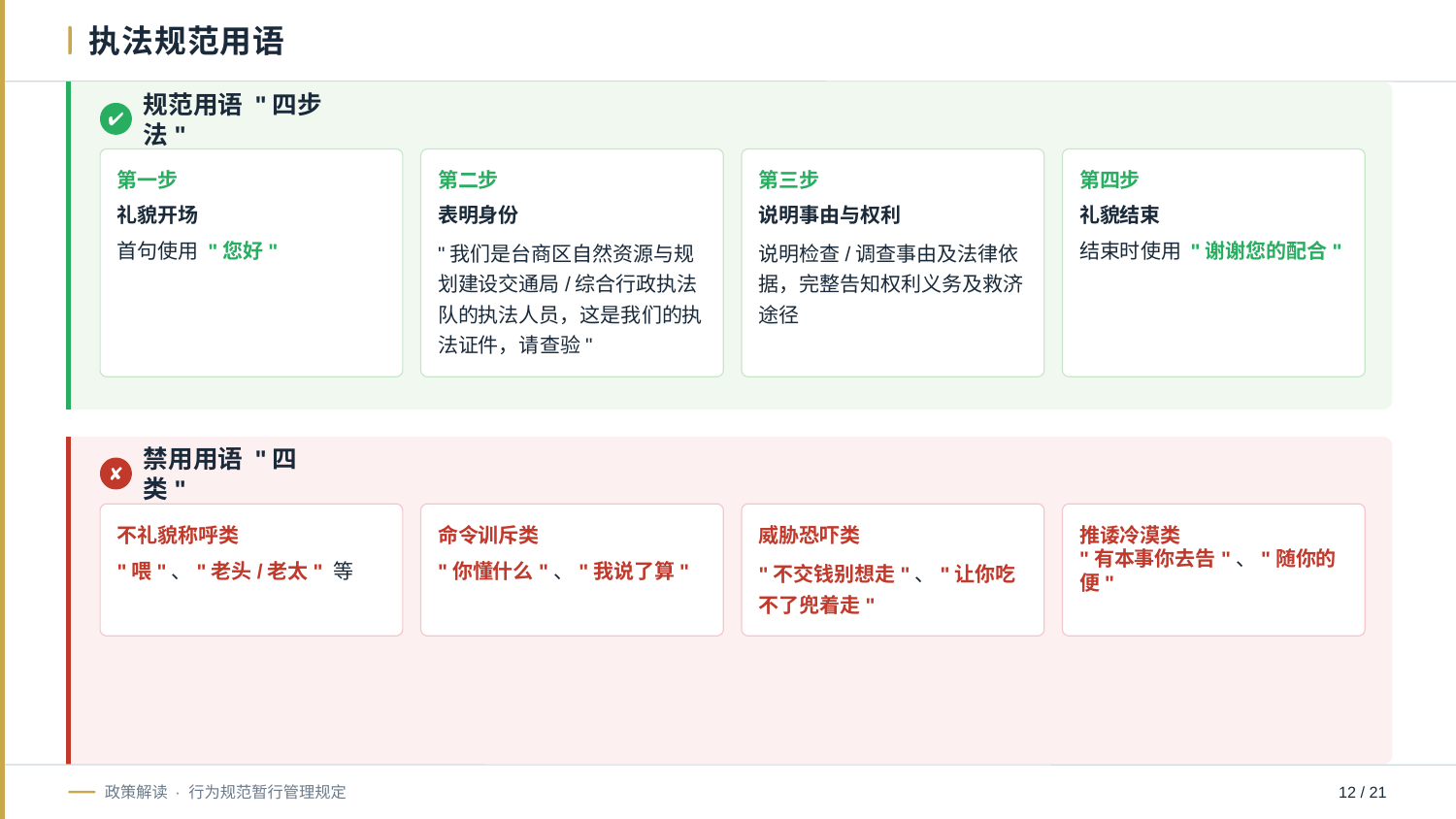

执法规范用语

规范用语 "四步法"
✔

第一步
第二步
第三步
第四步
礼貌开场
表明身份
说明事由与权利
礼貌结束
首句使用 "您好"
"我们是台商区自然资源与规划建设交通局/综合行政执法队的执法人员，这是我们的执法证件，请查验"
说明检查/调查事由及法律依据，完整告知权利义务及救济途径
结束时使用 "谢谢您的配合"

禁用用语 "四类"
✘

不礼貌称呼类
命令训斥类
威胁恐吓类
推诿冷漠类
"喂"、"老头/老太" 等
"你懂什么"、"我说了算"
"不交钱别想走"、"让你吃不了兜着走"
"有本事你去告"、"随你的便"

政策解读 · 行为规范暂行管理规定
12 / 21